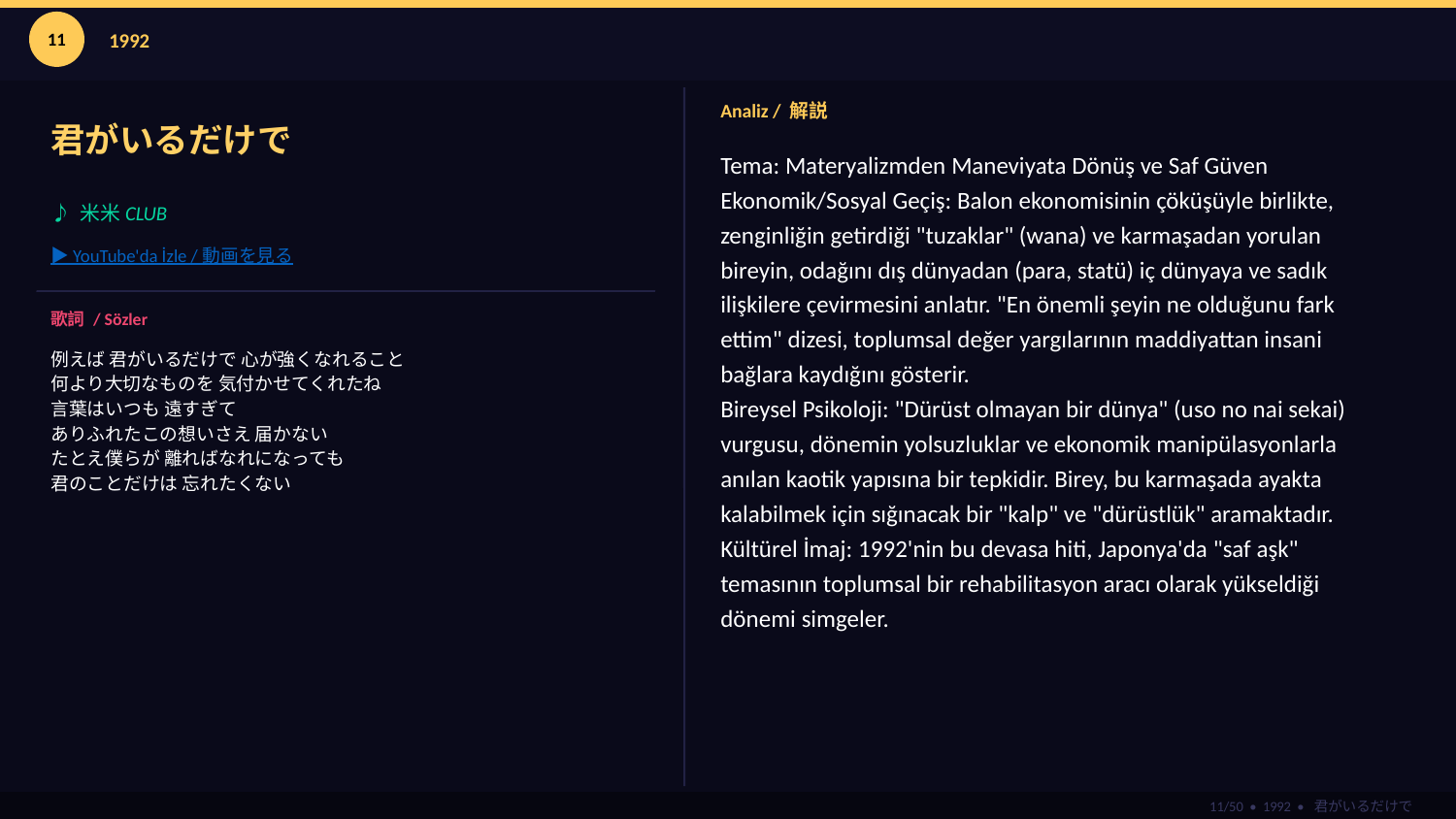

11
1992
君がいるだけで

Analiz / 解説
Tema: Materyalizmden Maneviyata Dönüş ve Saf Güven
Ekonomik/Sosyal Geçiş: Balon ekonomisinin çöküşüyle birlikte, zenginliğin getirdiği "tuzaklar" (wana) ve karmaşadan yorulan bireyin, odağını dış dünyadan (para, statü) iç dünyaya ve sadık ilişkilere çevirmesini anlatır. "En önemli şeyin ne olduğunu fark ettim" dizesi, toplumsal değer yargılarının maddiyattan insani bağlara kaydığını gösterir.
Bireysel Psikoloji: "Dürüst olmayan bir dünya" (uso no nai sekai) vurgusu, dönemin yolsuzluklar ve ekonomik manipülasyonlarla anılan kaotik yapısına bir tepkidir. Birey, bu karmaşada ayakta kalabilmek için sığınacak bir "kalp" ve "dürüstlük" aramaktadır.
Kültürel İmaj: 1992'nin bu devasa hiti, Japonya'da "saf aşk" temasının toplumsal bir rehabilitasyon aracı olarak yükseldiği dönemi simgeler.
♪ 米米CLUB
▶ YouTube'da İzle / 動画を見る

歌詞 / Sözler
例えば 君がいるだけで 心が強くなれること
何より大切なものを 気付かせてくれたね
言葉はいつも 遠すぎて
ありふれたこの想いさえ 届かない
たとえ僕らが 離ればなれになっても
君のことだけは 忘れたくない

11/50  •  1992  •  君がいるだけで